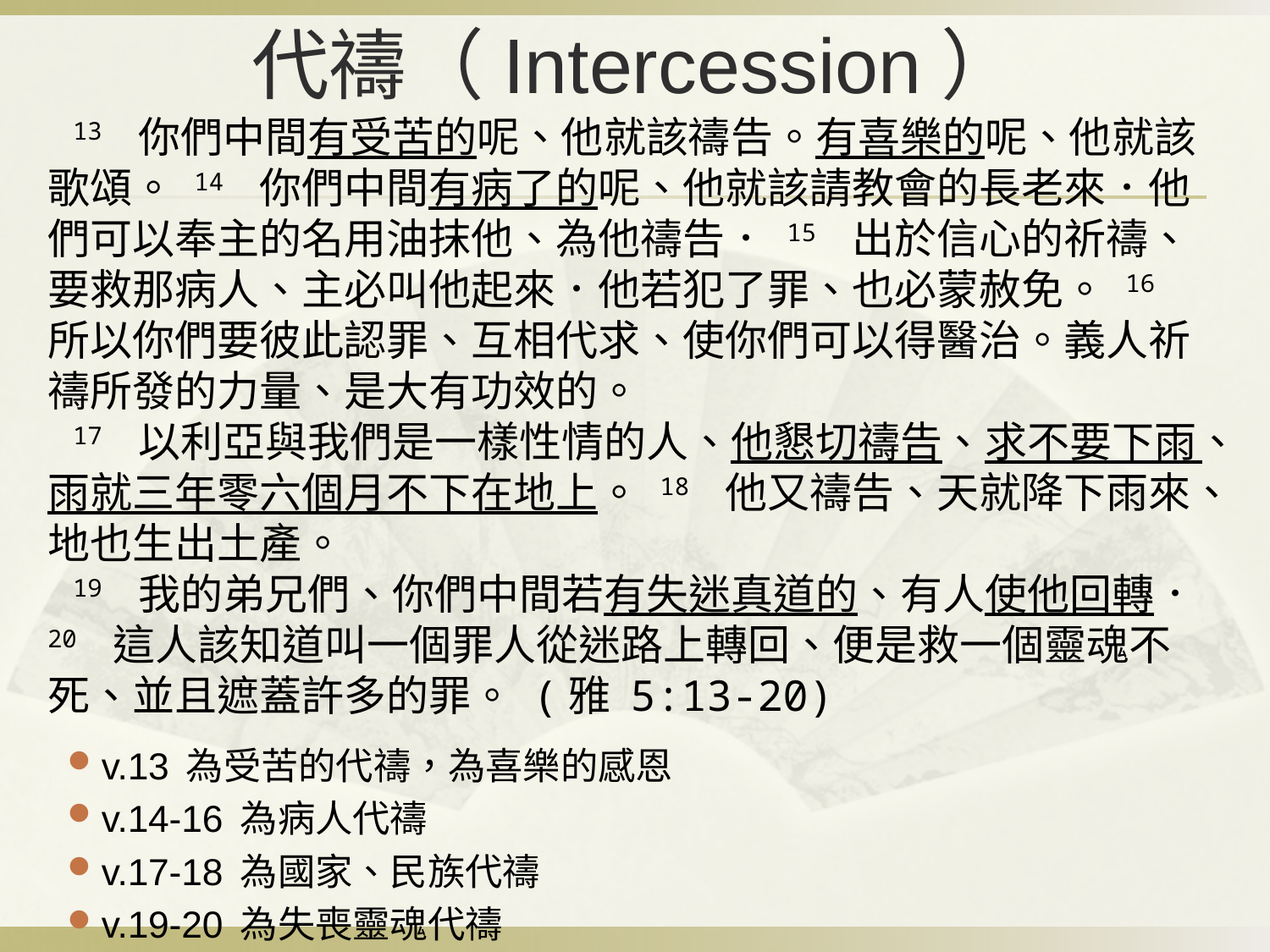

代禱（Intercession）
 13 你們中間有受苦的呢、他就該禱告。有喜樂的呢、他就該歌頌。 14 你們中間有病了的呢、他就該請教會的長老來．他們可以奉主的名用油抹他、為他禱告． 15 出於信心的祈禱、要救那病人、主必叫他起來．他若犯了罪、也必蒙赦免。 16 所以你們要彼此認罪、互相代求、使你們可以得醫治。義人祈禱所發的力量、是大有功效的。
 17 以利亞與我們是一樣性情的人、他懇切禱告、求不要下雨、雨就三年零六個月不下在地上。 18 他又禱告、天就降下雨來、地也生出土產。
 19 我的弟兄們、你們中間若有失迷真道的、有人使他回轉． 20 這人該知道叫一個罪人從迷路上轉回、便是救一個靈魂不死、並且遮蓋許多的罪。 (雅 5:13-20)
v.13 為受苦的代禱，為喜樂的感恩
v.14-16 為病人代禱
v.17-18 為國家、民族代禱
v.19-20 為失喪靈魂代禱